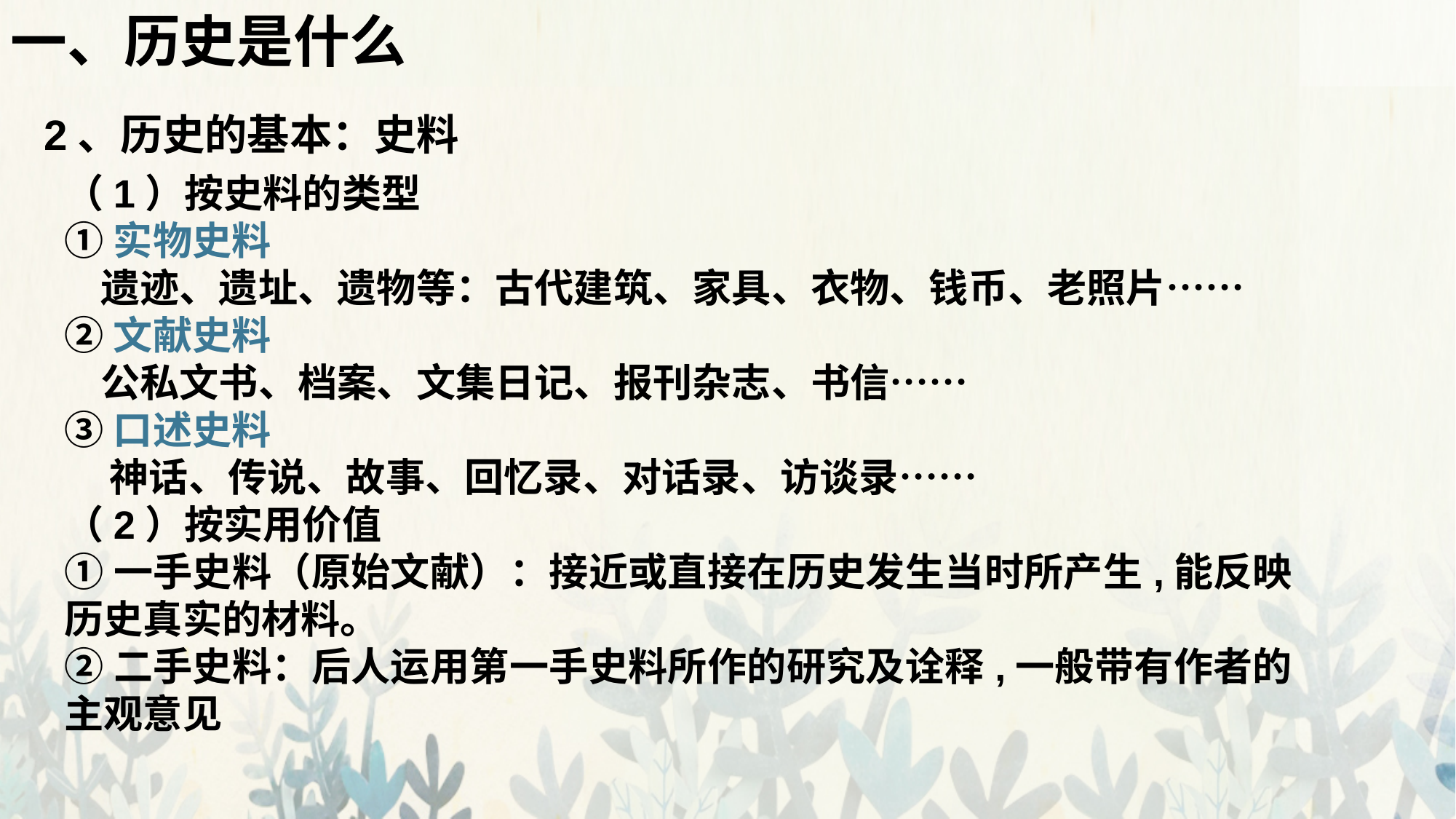

一、历史是什么
2、历史的基本：史料
（1）按史料的类型
①实物史料
   遗迹、遗址、遗物等：古代建筑、家具、衣物、钱币、老照片……
②文献史料
   公私文书、档案、文集日记、报刊杂志、书信……
③口述史料
    神话、传说、故事、回忆录、对话录、访谈录……
（2）按实用价值
①一手史料（原始文献）：接近或直接在历史发生当时所产生,能反映历史真实的材料。
②二手史料：后人运用第一手史料所作的研究及诠释,一般带有作者的主观意见